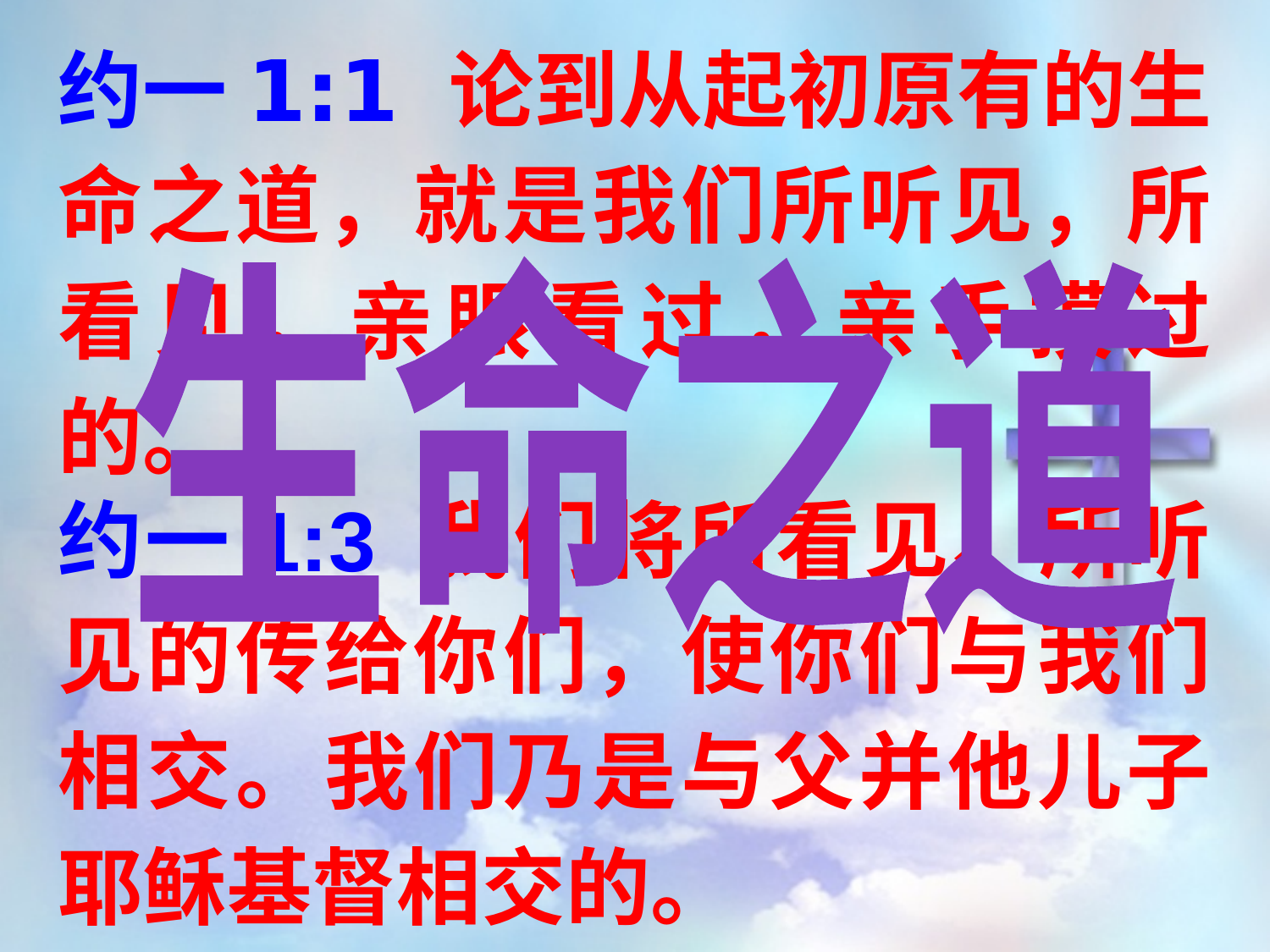

约一1:1 论到从起初原有的生命之道，就是我们所听见，所看见，亲眼看过，亲手摸过的。
生命之道
约一1:3 我们将所看见、所听见的传给你们，使你们与我们相交。我们乃是与父并他儿子耶稣基督相交的。